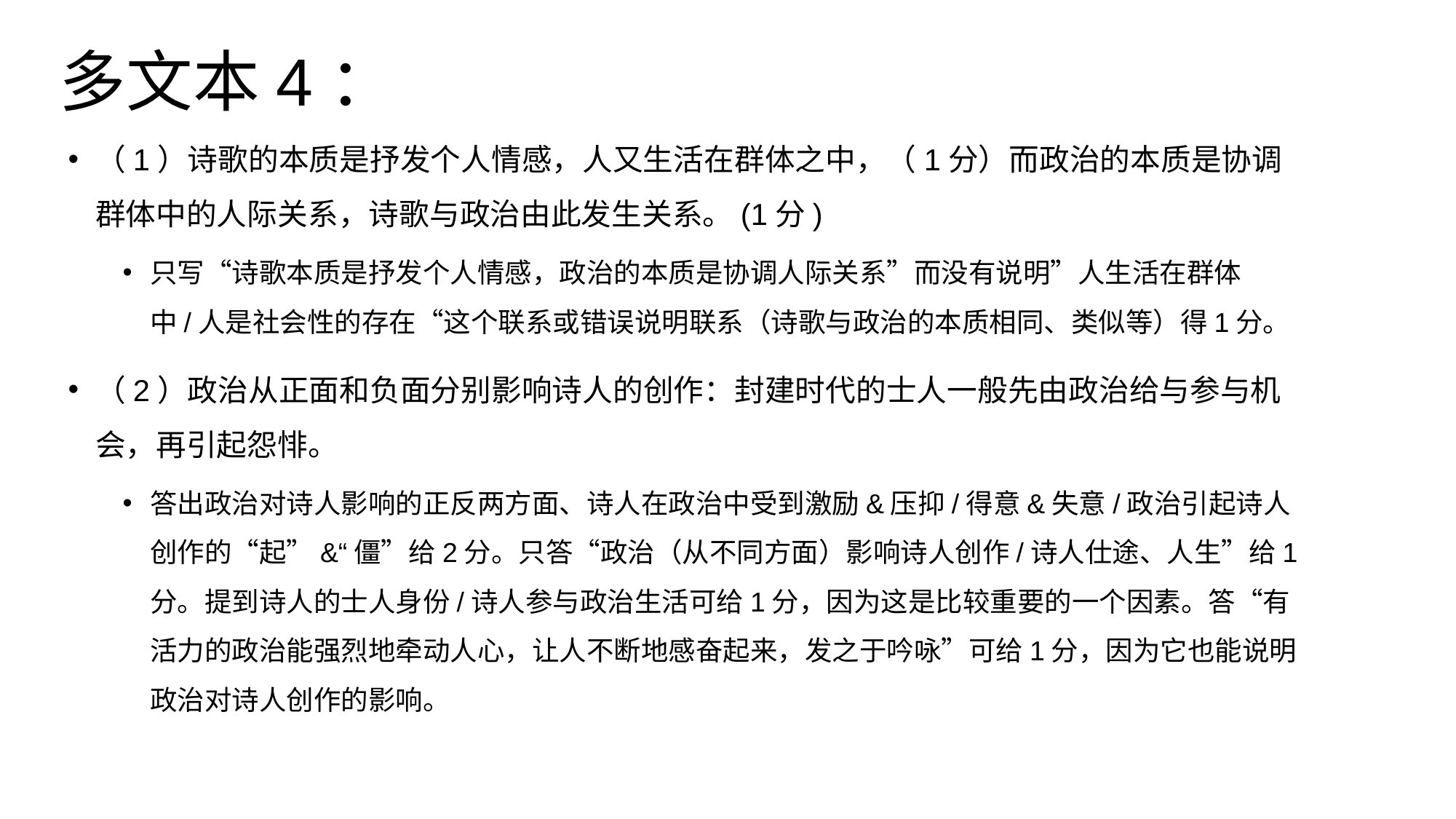

# 多文本4：
（1）诗歌的本质是抒发个人情感，人又生活在群体之中，（1分）而政治的本质是协调群体中的人际关系，诗歌与政治由此发生关系。(1分)
只写“诗歌本质是抒发个人情感，政治的本质是协调人际关系”而没有说明”人生活在群体中/人是社会性的存在“这个联系或错误说明联系（诗歌与政治的本质相同、类似等）得1分。
（2）政治从正面和负面分别影响诗人的创作：封建时代的士人一般先由政治给与参与机会，再引起怨悱。
答出政治对诗人影响的正反两方面、诗人在政治中受到激励&压抑/得意&失意/政治引起诗人创作的“起”&“僵”给2分。只答“政治（从不同方面）影响诗人创作/诗人仕途、人生”给1分。提到诗人的士人身份/诗人参与政治生活可给1分，因为这是比较重要的一个因素。答“有活力的政治能强烈地牵动人心，让人不断地感奋起来，发之于吟咏”可给1分，因为它也能说明政治对诗人创作的影响。